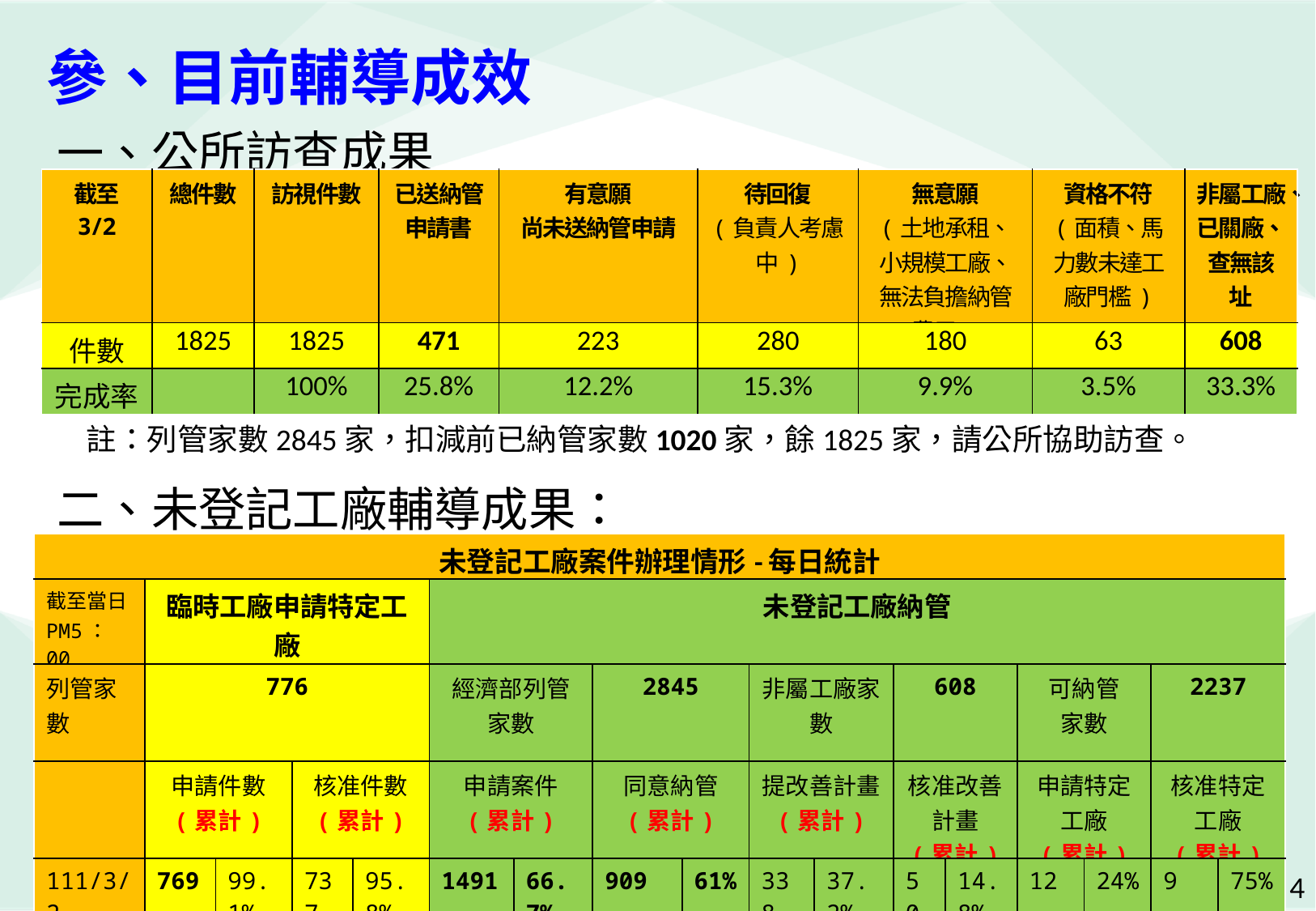

# 參、目前輔導成效
一、公所訪查成果

二、未登記工廠輔導成果：
| 截至 3/2 | 總件數 | 訪視件數 | 已送納管申請書 | 有意願 尚未送納管申請 | 待回復 (負責人考慮中) | 無意願 (土地承租、小規模工廠、無法負擔納管費用) | 資格不符 (面積、馬力數未達工廠門檻) | 非屬工廠、已關廠、查無該址 |
| --- | --- | --- | --- | --- | --- | --- | --- | --- |
| 件數 | 1825 | 1825 | 471 | 223 | 280 | 180 | 63 | 608 |
| 完成率 |  | 100% | 25.8% | 12.2% | 15.3% | 9.9% | 3.5% | 33.3% |
註：列管家數2845家，扣減前已納管家數1020家，餘1825家，請公所協助訪查。
| 未登記工廠案件辦理情形-每日統計 |  |  |  |  |  |  |  |  |  |  |  |  |  |  |  |  |
| --- | --- | --- | --- | --- | --- | --- | --- | --- | --- | --- | --- | --- | --- | --- | --- | --- |
| 截至當日PM5：00 | 臨時工廠申請特定工廠 |  |  |  | 未登記工廠納管 |  |  |  |  |  |  |  |  |  |  |  |
| 列管家數 | 776 |  |  |  | 經濟部列管家數 |  | 2845 |  | 非屬工廠家數 |  | 608 |  | 可納管 家數 |  | 2237 |  |
|  | 申請件數 (累計) |  | 核准件數 (累計) |  | 申請案件 (累計) |  | 同意納管 (累計) |  | 提改善計畫 (累計) |  | 核准改善計畫 (累計) |  | 申請特定工廠 (累計) |  | 核准特定工廠 (累計) |  |
| 111/3/2 | 769 | 99.1% | 737 | 95.8% | 1491 | 66.7% | 909 | 61% | 338 | 37.2% | 50 | 14.8% | 12 | 24% | 9 | 75% |
4